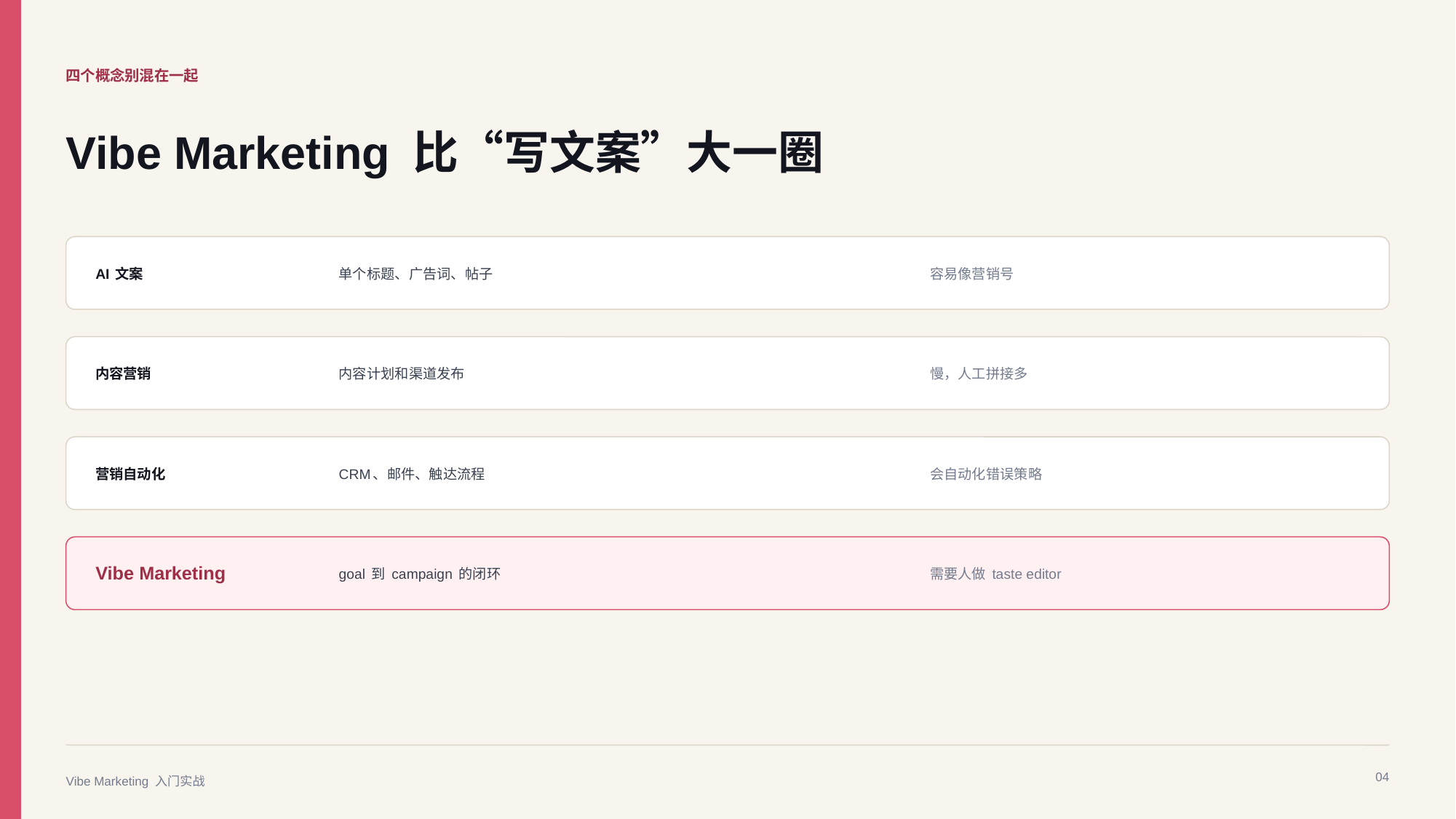

四个概念别混在一起
Vibe Marketing 比“写文案”大一圈

AI 文案
单个标题、广告词、帖子
容易像营销号

内容营销
内容计划和渠道发布
慢，人工拼接多

营销自动化
CRM、邮件、触达流程
会自动化错误策略

Vibe Marketing
goal 到 campaign 的闭环
需要人做 taste editor

Vibe Marketing 入门实战
04